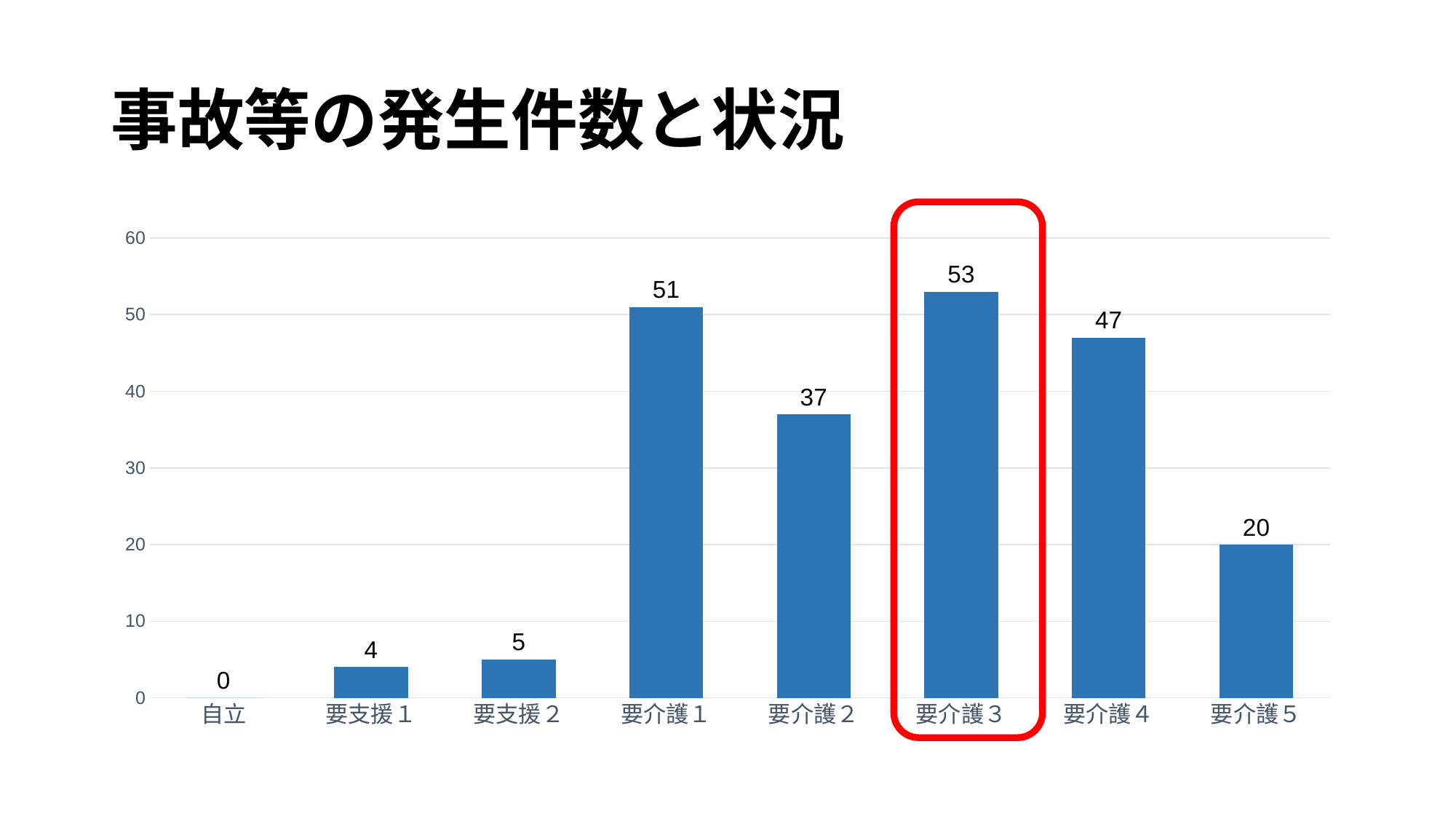

# 事故等の発生件数と状況

### Chart

| Category | 系列 1 |
|---|---|
| 自立 | 0.0 |
| 要支援１ | 4.0 |
| 要支援２ | 5.0 |
| 要介護１ | 51.0 |
| 要介護２ | 37.0 |
| 要介護３ | 53.0 |
| 要介護４ | 47.0 |
| 要介護５ | 20.0 |